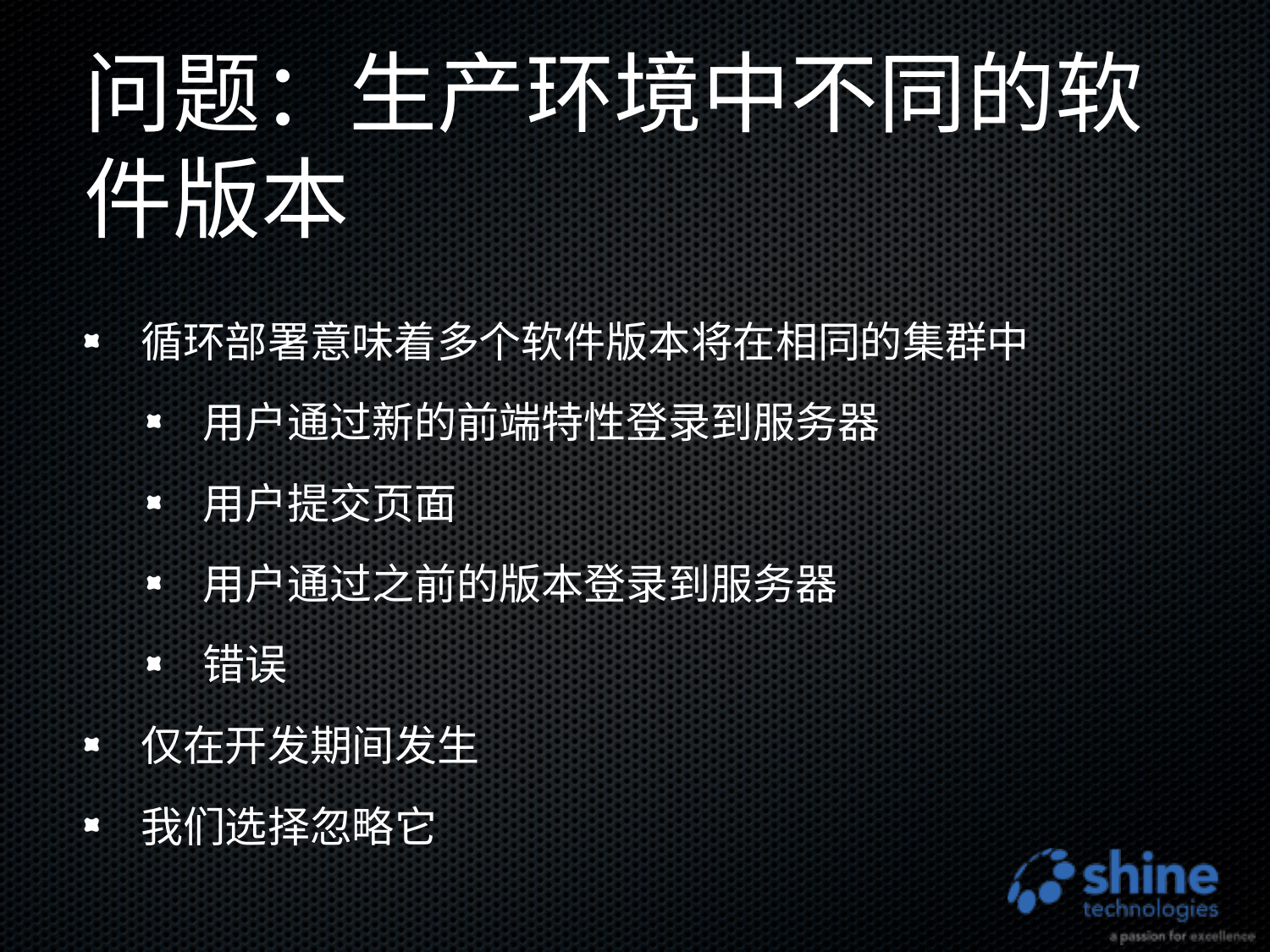

# 问题：生产环境中不同的软件版本
循环部署意味着多个软件版本将在相同的集群中
用户通过新的前端特性登录到服务器
用户提交页面
用户通过之前的版本登录到服务器
错误
仅在开发期间发生
我们选择忽略它